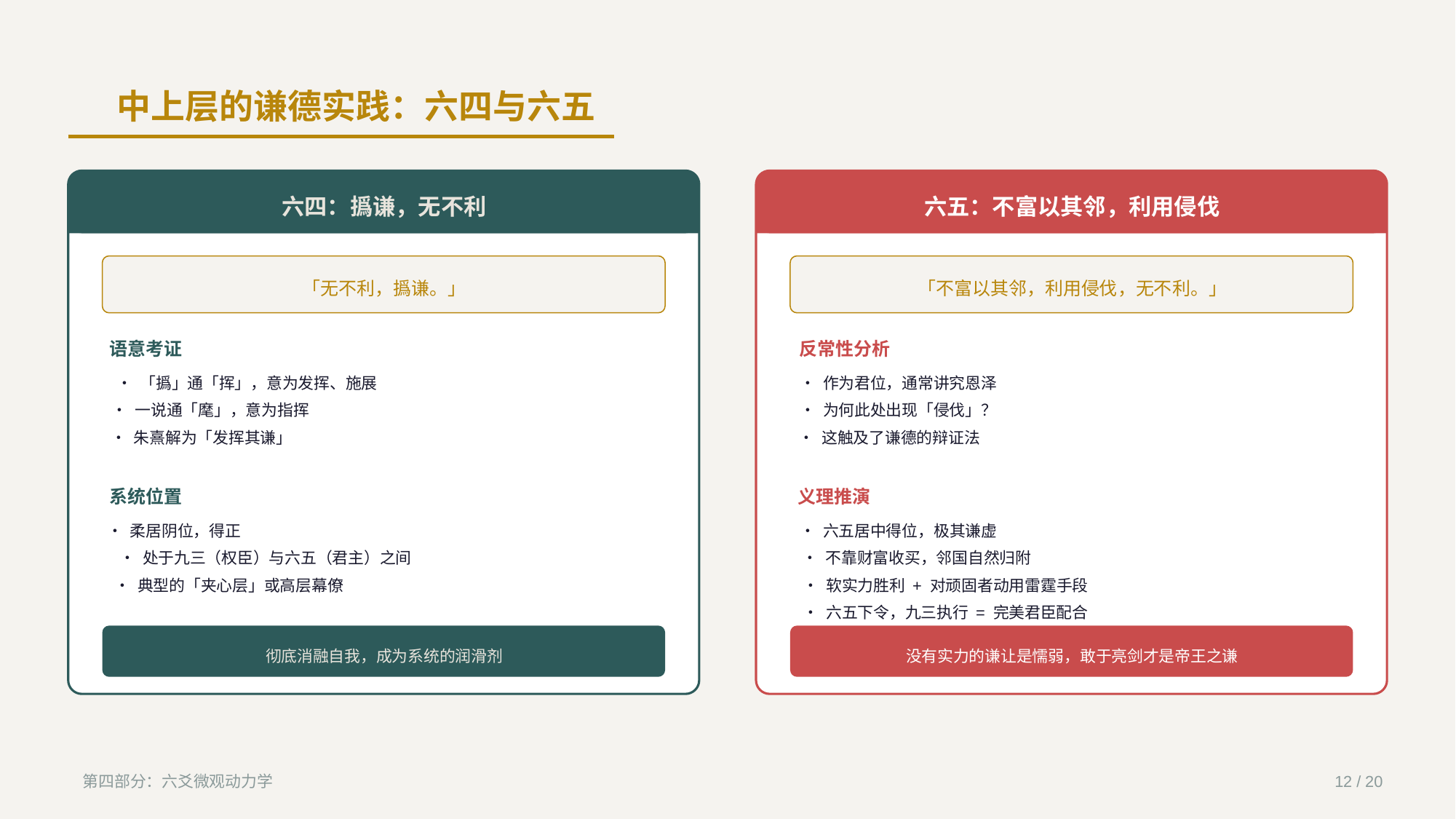

中上层的谦德实践：六四与六五

六四：撝谦，无不利

「无不利，撝谦。」
语意考证
• 「撝」通「挥」，意为发挥、施展
• 一说通「麾」，意为指挥
• 朱熹解为「发挥其谦」
系统位置
• 柔居阴位，得正
• 处于九三（权臣）与六五（君主）之间
• 典型的「夹心层」或高层幕僚

彻底消融自我，成为系统的润滑剂

六五：不富以其邻，利用侵伐

「不富以其邻，利用侵伐，无不利。」
反常性分析
• 作为君位，通常讲究恩泽
• 为何此处出现「侵伐」？
• 这触及了谦德的辩证法
义理推演
• 六五居中得位，极其谦虚
• 不靠财富收买，邻国自然归附
• 软实力胜利 + 对顽固者动用雷霆手段
• 六五下令，九三执行 = 完美君臣配合

没有实力的谦让是懦弱，敢于亮剑才是帝王之谦
第四部分：六爻微观动力学
12 / 20